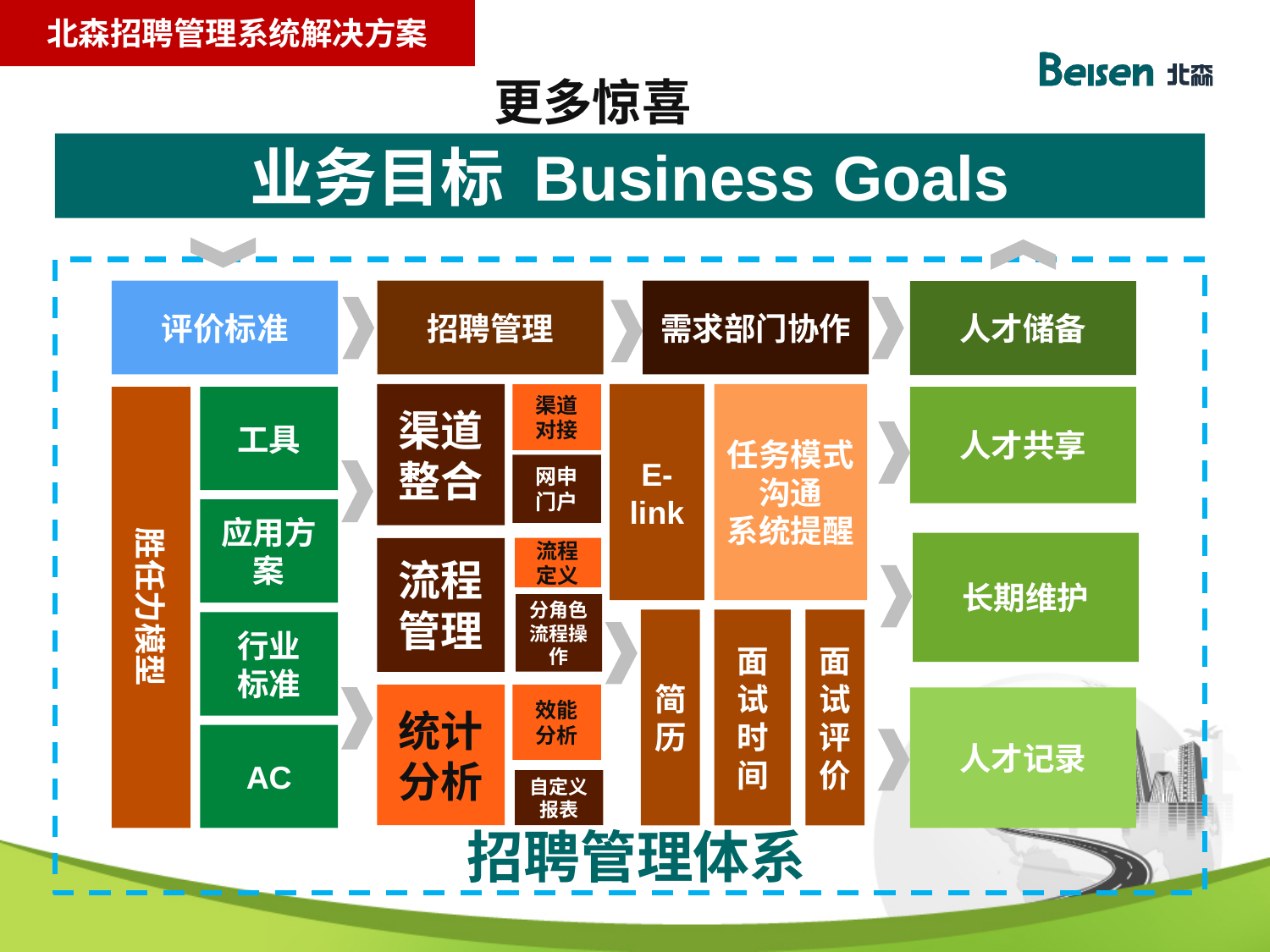

北森招聘管理系统解决方案
更多惊喜
业务目标 Business Goals

评价标准
胜任力模型
工具
应用方案
行业
标准
AC

人才储备

人才共享

长期维护

人才记录

招聘管理

渠道整合
渠道对接
网申门户

流程管理
流程定义
分角色流程操作
统计分析
效能分析

自定义报表
需求部门协作

E-link
任务模式沟通
系统提醒
简历
面试时间
面试评价

招聘管理体系